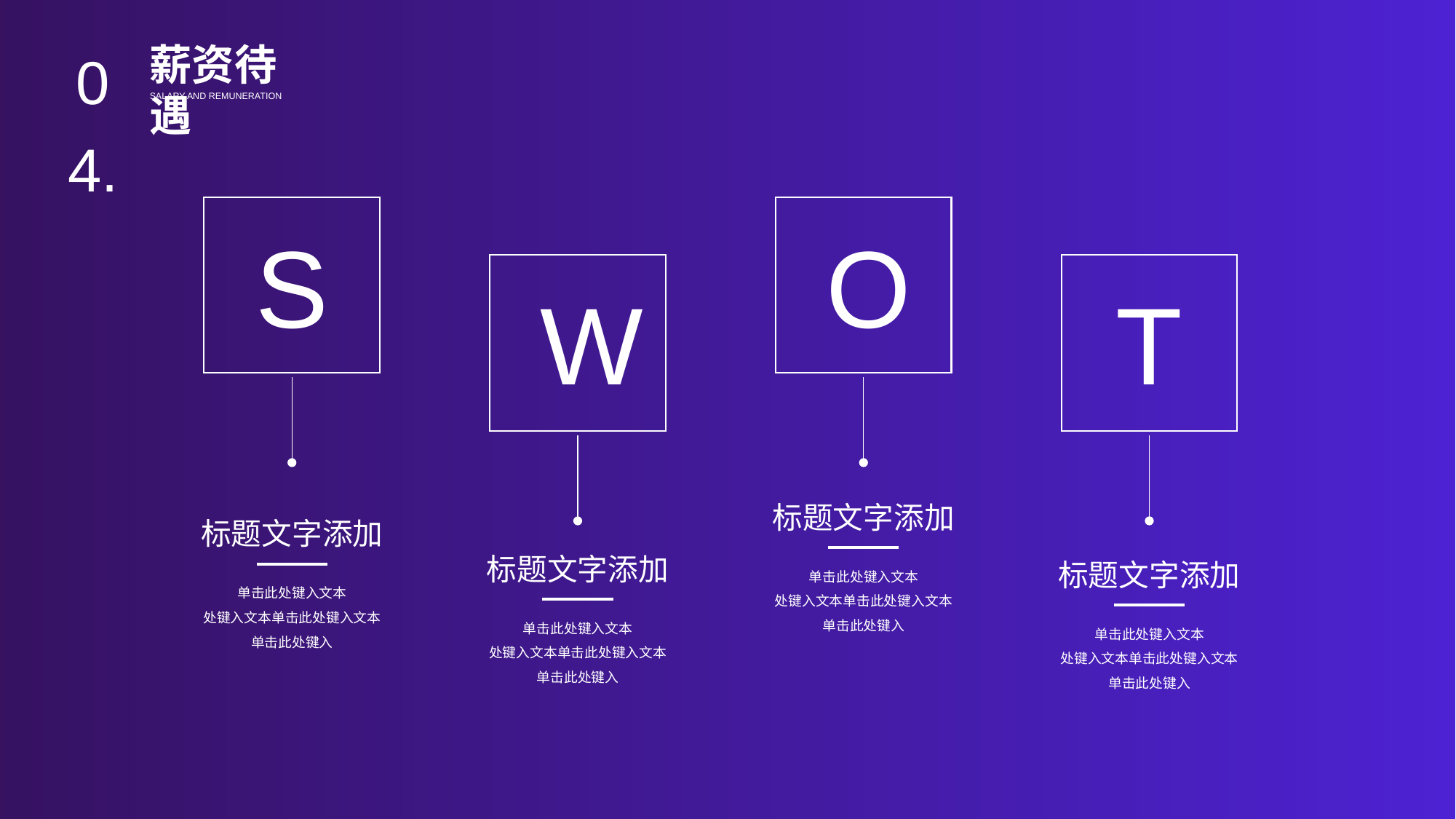

BY YUSHEN
04.
薪资待遇
SALARY AND REMUNERATION

S
标题文字添加
单击此处键入文本
处键入文本单击此处键入文本单击此处键入

O
标题文字添加
单击此处键入文本
处键入文本单击此处键入文本单击此处键入

W
标题文字添加
单击此处键入文本
处键入文本单击此处键入文本单击此处键入

T
标题文字添加
单击此处键入文本
处键入文本单击此处键入文本单击此处键入